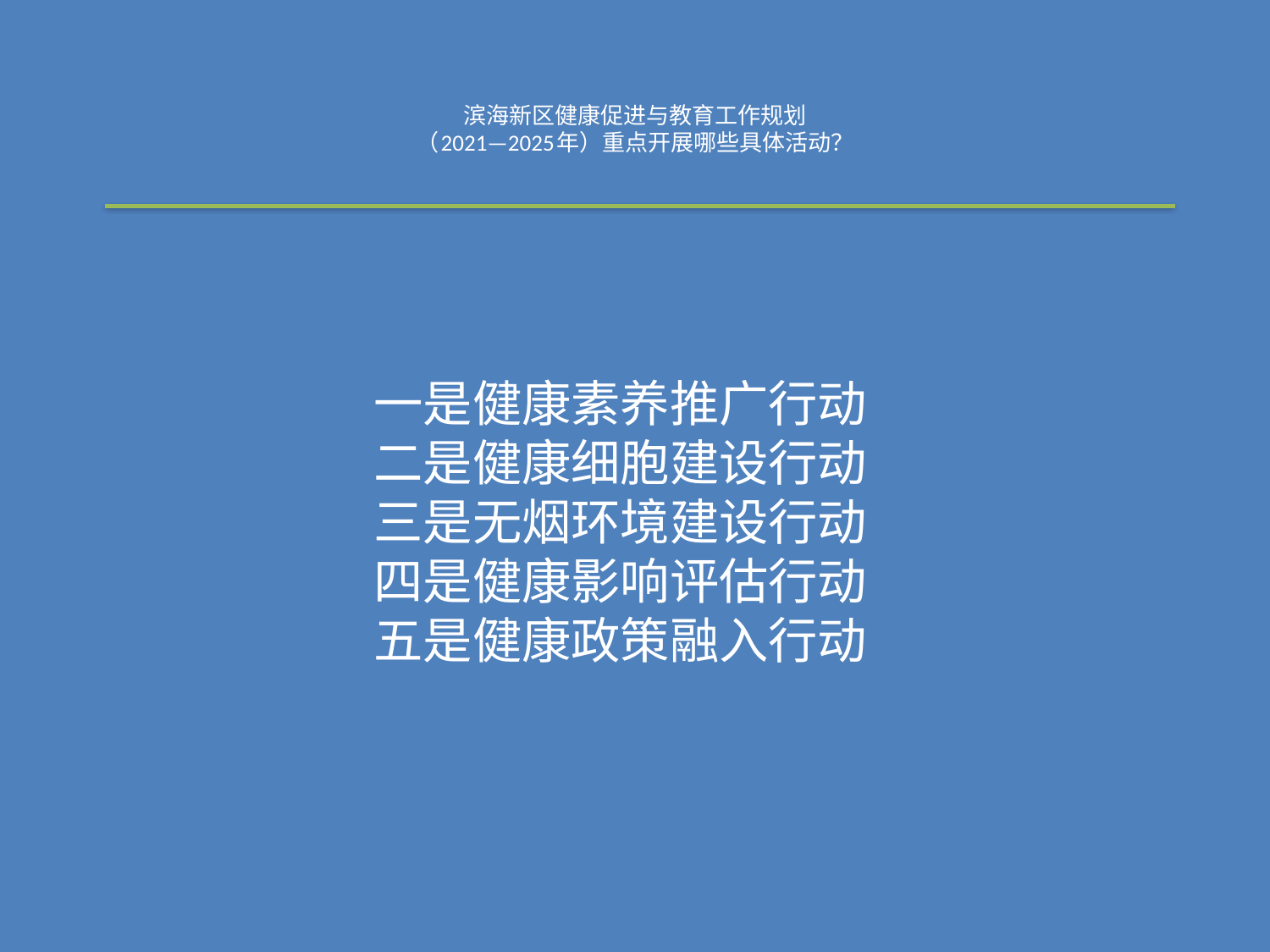

# 滨海新区健康促进与教育工作规划 （2021—2025年）重点开展哪些具体活动？
一是健康素养推广行动
二是健康细胞建设行动
三是无烟环境建设行动
四是健康影响评估行动
五是健康政策融入行动